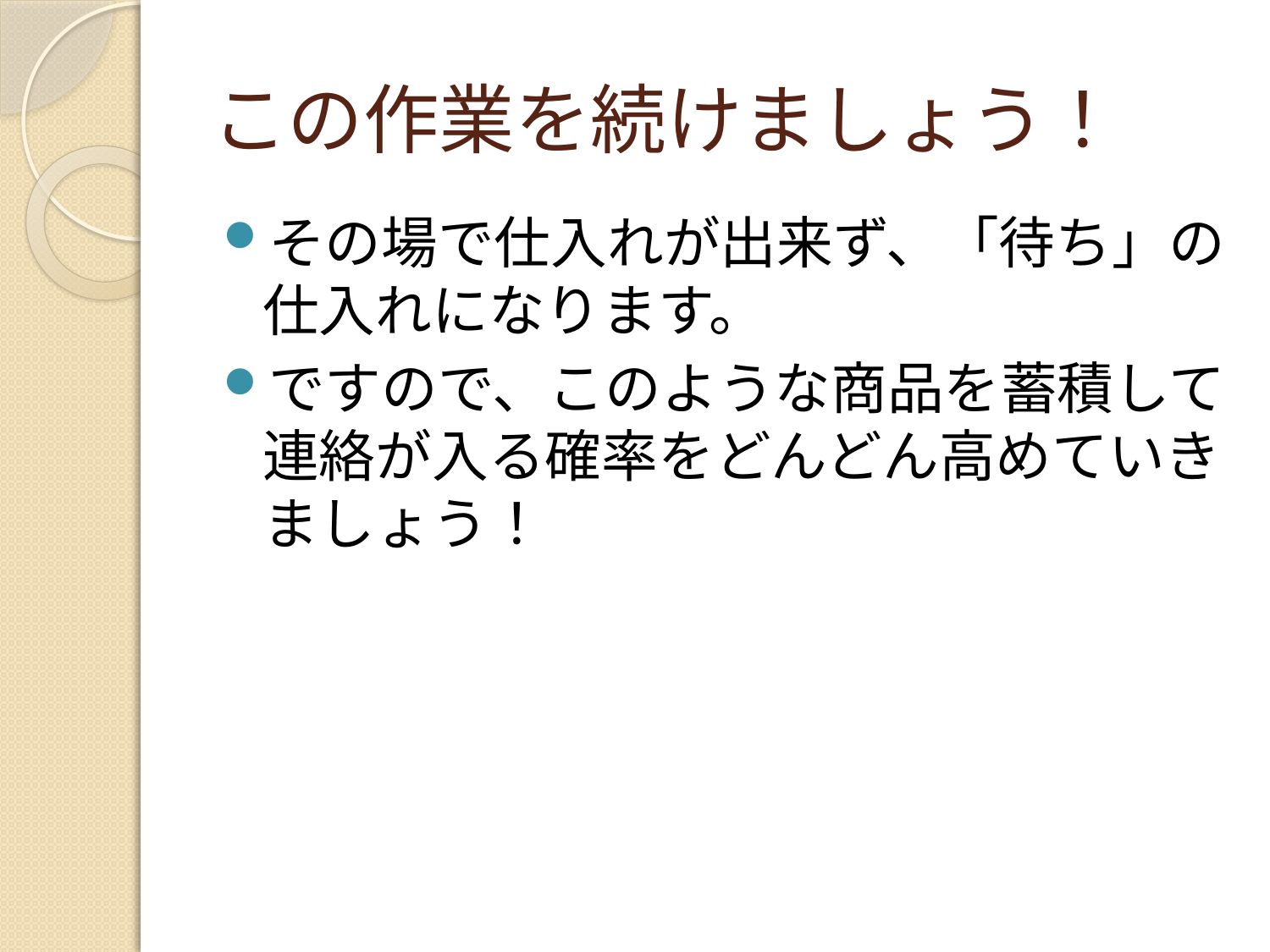

# この作業を続けましょう！
その場で仕入れが出来ず、「待ち」の仕入れになります。
ですので、このような商品を蓄積して連絡が入る確率をどんどん高めていきましょう！